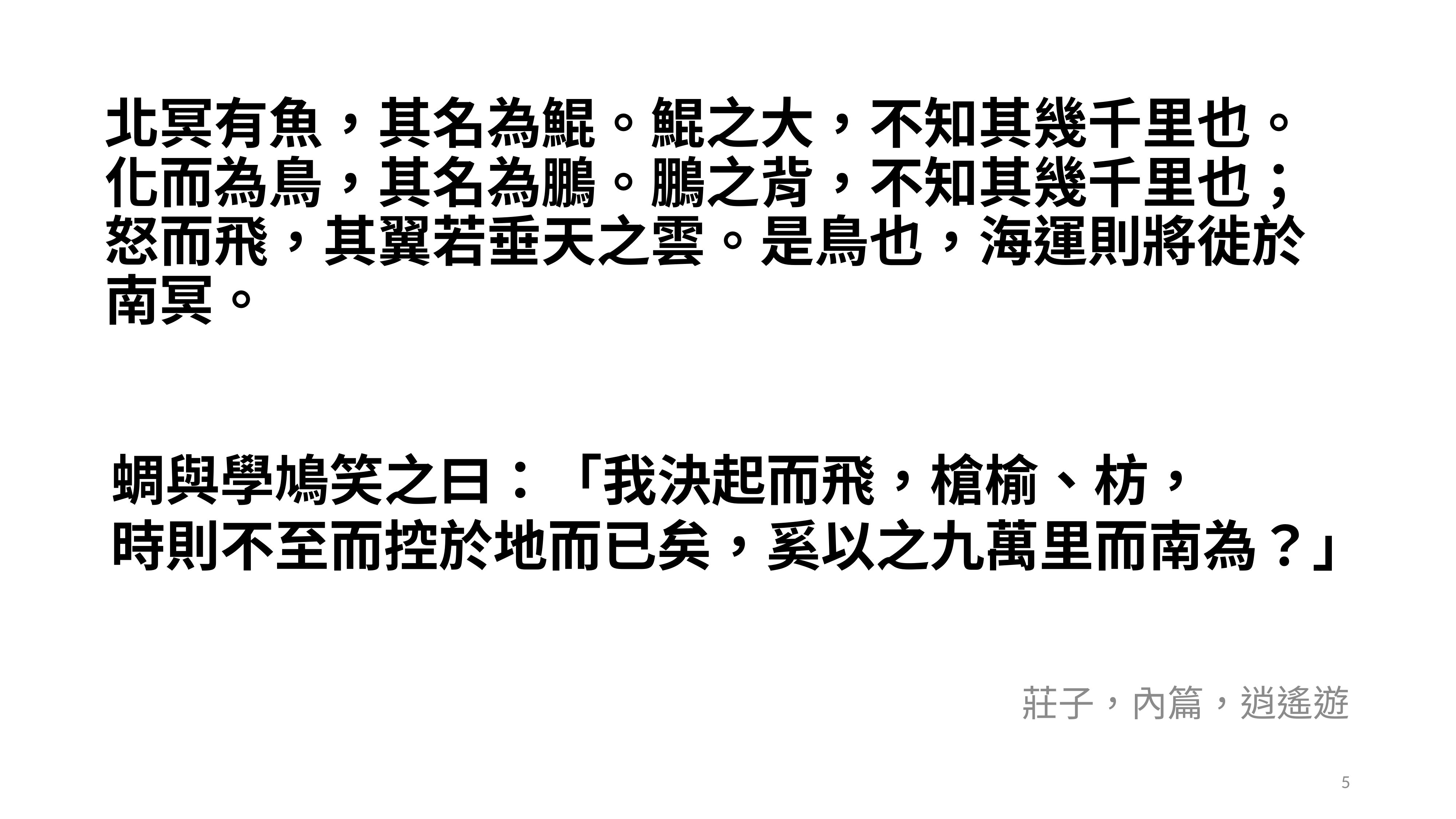

# 北冥有魚，其名為鯤。鯤之大，不知其幾千里也。化而為鳥，其名為鵬。鵬之背，不知其幾千里也；怒而飛，其翼若垂天之雲。是鳥也，海運則將徙於南冥。
蜩與學鳩笑之曰：「我決起而飛，槍榆、枋，
時則不至而控於地而已矣，奚以之九萬里而南為？」
莊子，內篇，逍遙遊
5